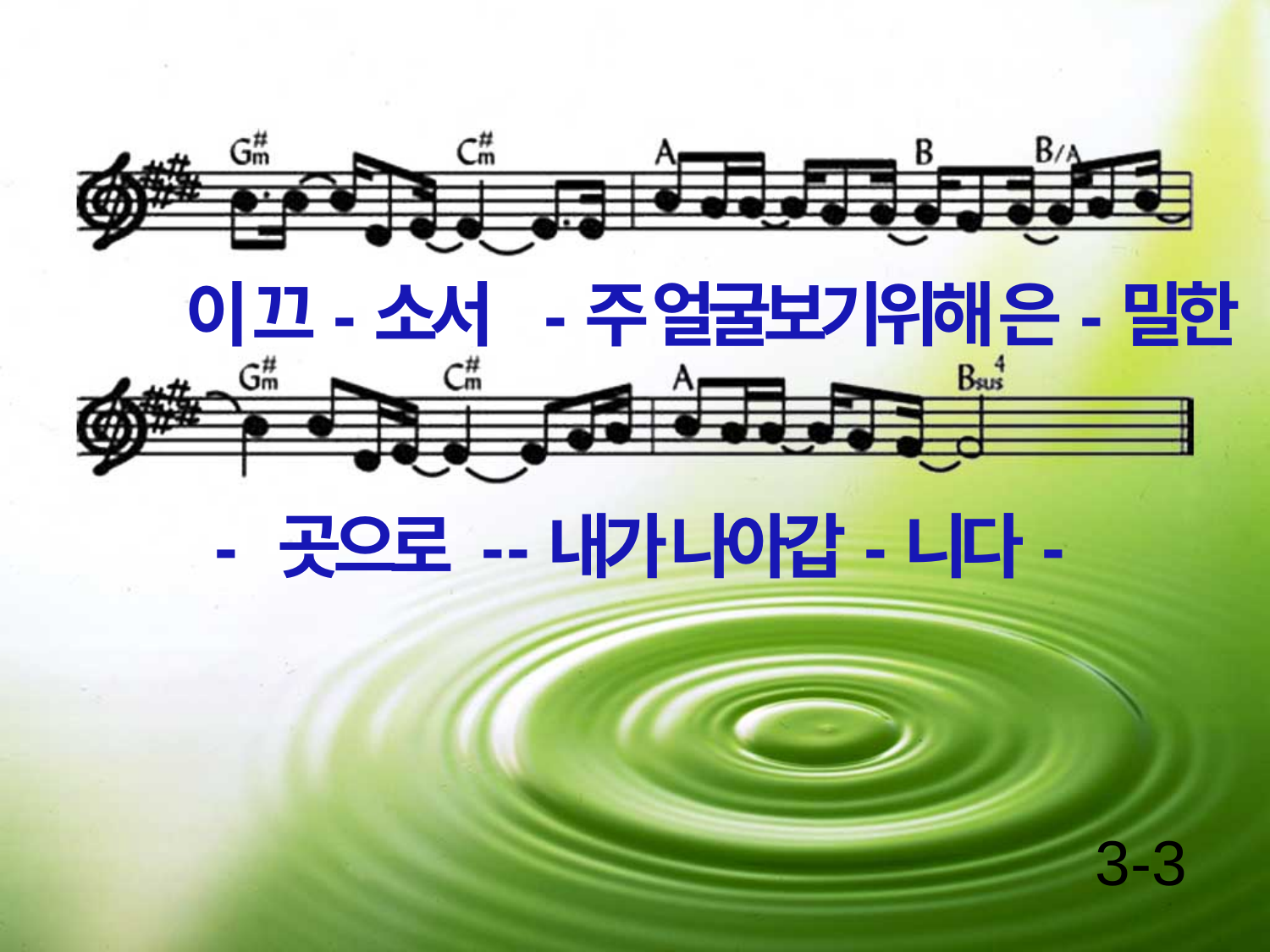

이 끄-소서   -주 얼굴보기위해 은-밀한
-  곳으로 - -내가 나아갑-니다-
3-3